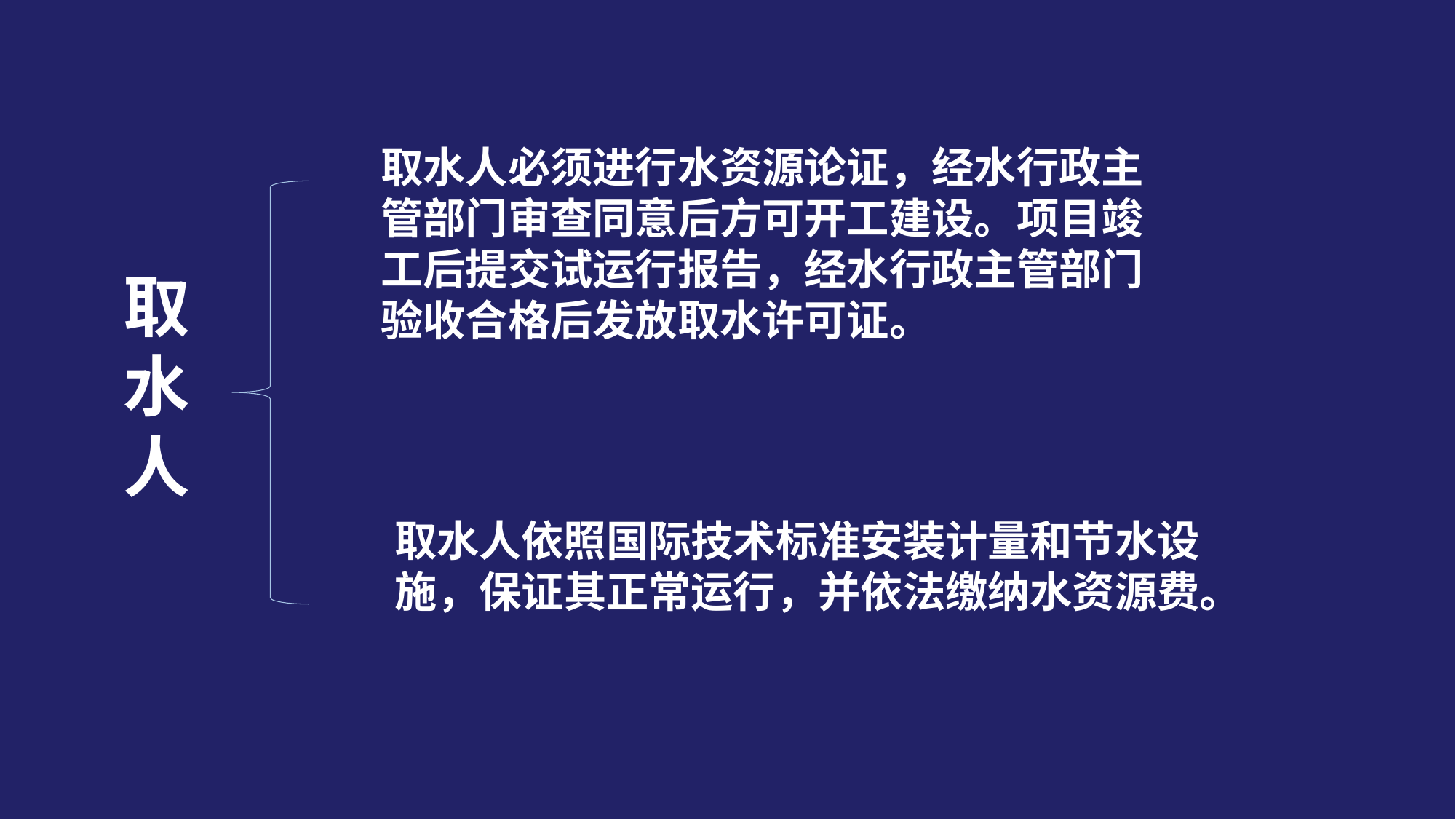

取水人必须进行水资源论证，经水行政主管部门审查同意后方可开工建设。项目竣工后提交试运行报告，经水行政主管部门验收合格后发放取水许可证。

取水人
取水人依照国际技术标准安装计量和节水设施，保证其正常运行，并依法缴纳水资源费。